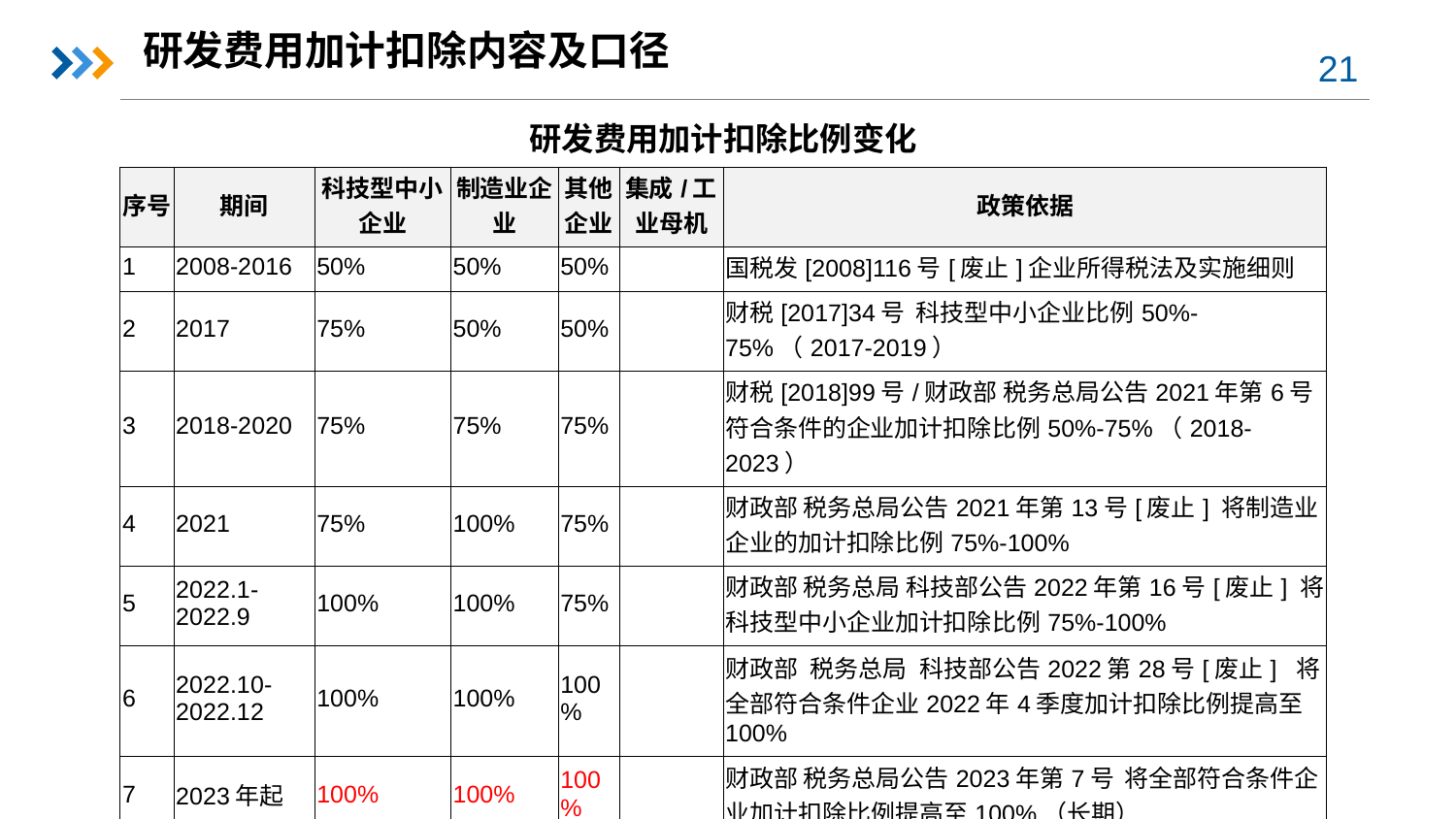

研发费用加计扣除内容及口径
| 研发费用加计扣除比例变化 |  |  |  |  |  |  |
| --- | --- | --- | --- | --- | --- | --- |
| 序号 | 期间 | 科技型中小企业 | 制造业企业 | 其他企业 | 集成/工业母机 | 政策依据 |
| 1 | 2008-2016 | 50% | 50% | 50% |  | 国税发[2008]116号[废止]企业所得税法及实施细则 |
| 2 | 2017 | 75% | 50% | 50% |  | 财税[2017]34号 科技型中小企业比例50%-75%（2017-2019） |
| 3 | 2018-2020 | 75% | 75% | 75% |  | 财税[2018]99号/财政部 税务总局公告2021年第6号 符合条件的企业加计扣除比例50%-75%（2018-2023） |
| 4 | 2021 | 75% | 100% | 75% |  | 财政部 税务总局公告2021年第13号[废止] 将制造业企业的加计扣除比例75%-100% |
| 5 | 2022.1-2022.9 | 100% | 100% | 75% |  | 财政部 税务总局 科技部公告2022年第16号[废止] 将科技型中小企业加计扣除比例75%-100% |
| 6 | 2022.10-2022.12 | 100% | 100% | 100% |  | 财政部 税务总局 科技部公告2022第28号[废止] 将全部符合条件企业2022年4季度加计扣除比例提高至100% |
| 7 | 2023年起 | 100% | 100% | 100% |  | 财政部 税务总局公告2023年第7号 将全部符合条件企业加计扣除比例提高至100%（长期） |
| 8 | 2023-2027 |  |  |  | 120% | 财政部 税务总局 国家发展改革委 工业和信息化部公告2023年第44号 |